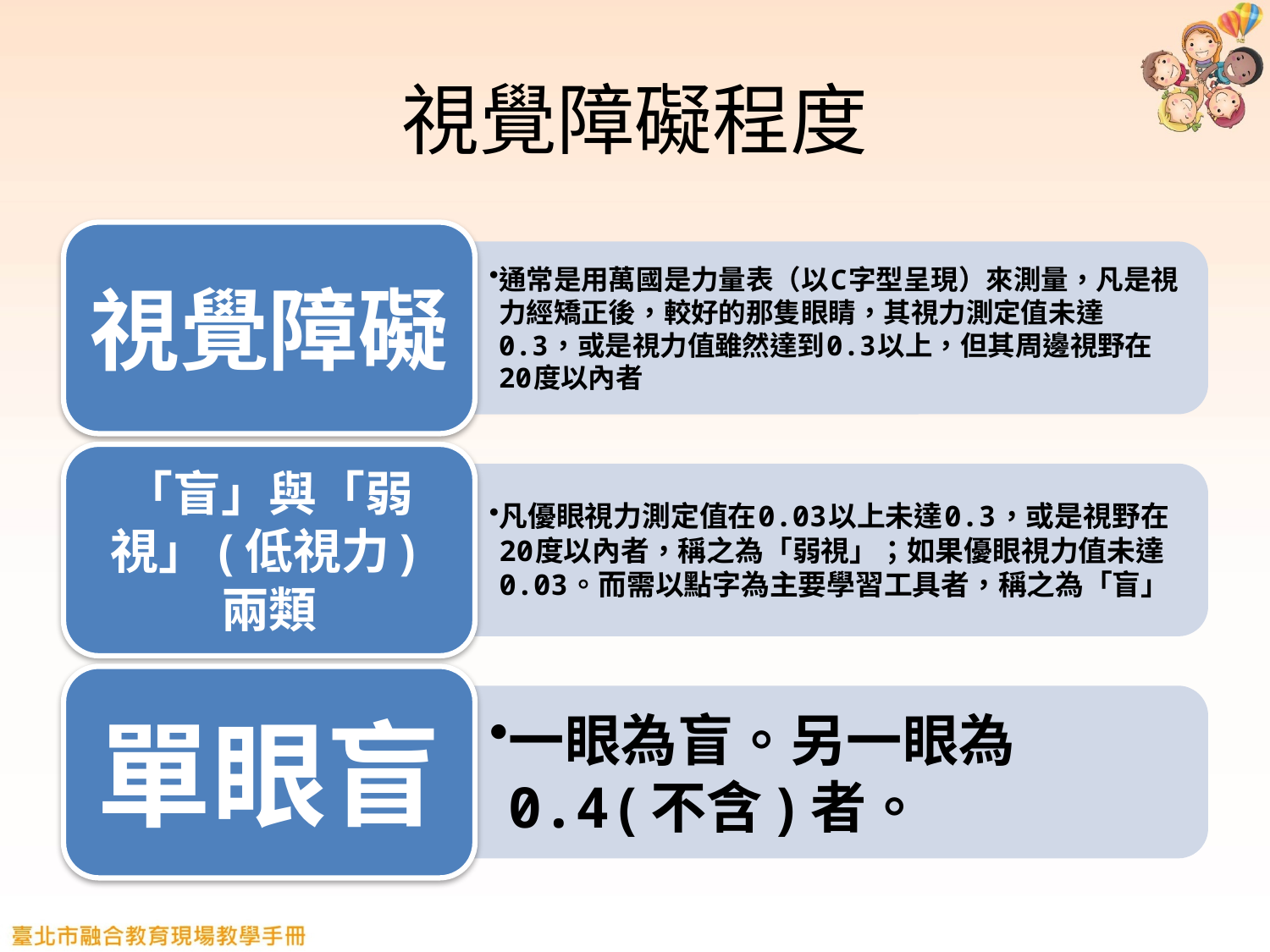

# 視覺障礙程度
視覺障礙
通常是用萬國是力量表（以C字型呈現）來測量，凡是視力經矯正後，較好的那隻眼睛，其視力測定值未達0.3，或是視力值雖然達到0.3以上，但其周邊視野在20度以內者
「盲」與「弱視」(低視力)兩類
凡優眼視力測定值在0.03以上未達0.3，或是視野在20度以內者，稱之為「弱視」；如果優眼視力值未達0.03。而需以點字為主要學習工具者，稱之為「盲」
單眼盲
一眼為盲。另一眼為0.4(不含)者。